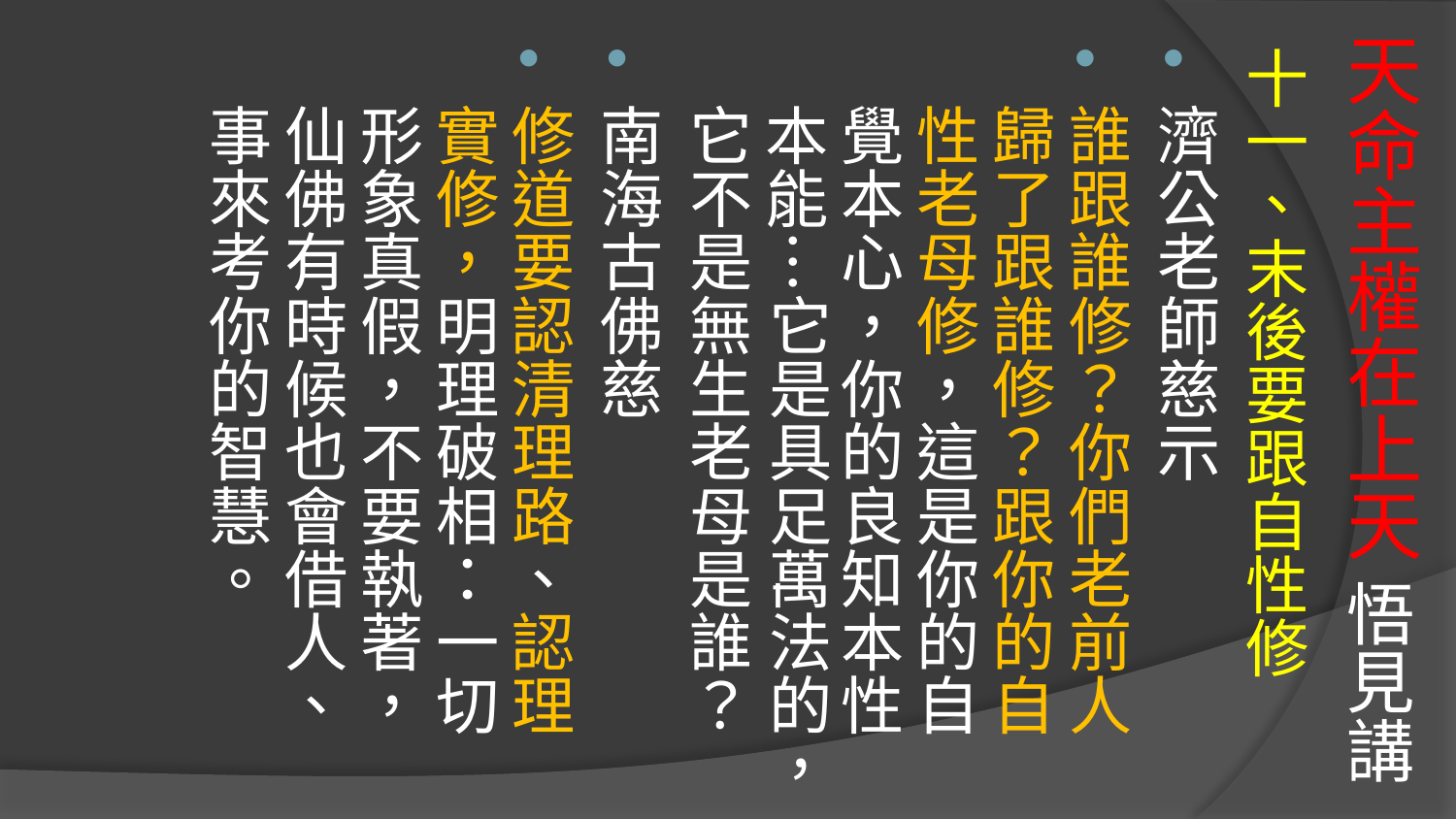

# 天命主權在上天 悟見講
十一、末後要跟自性修
濟公老師慈示
誰跟誰修？你們老前人歸了跟誰修？跟你的自性老母修，這是你的自覺本心，你的良知本性本能…它是具足萬法的，它不是無生老母是誰？
南海古佛慈
修道要認清理路、認理實修，明理破相：一切形象真假，不要執著，仙佛有時候也會借人、事來考你的智慧。